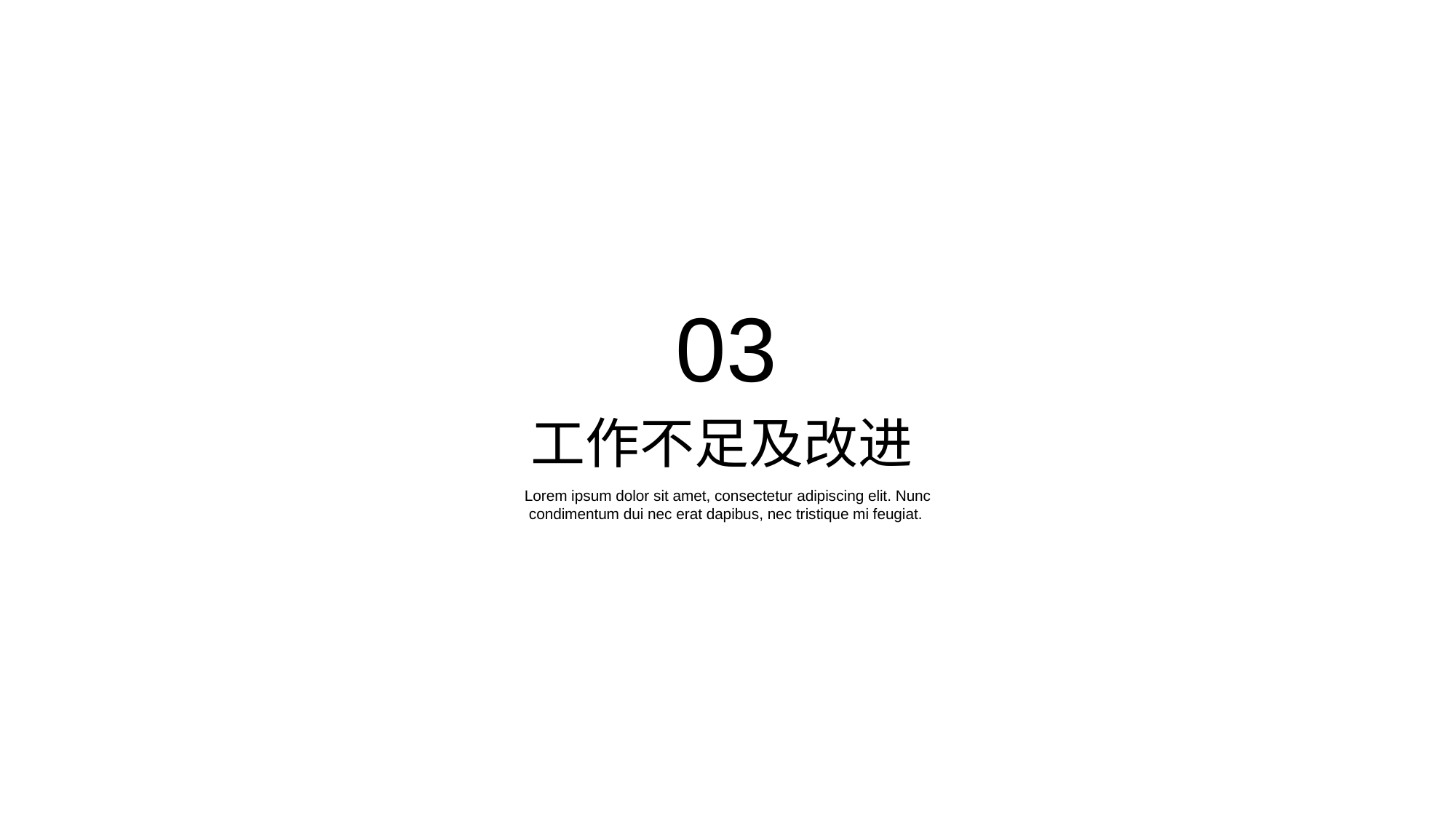

03
工作不足及改进
Lorem ipsum dolor sit amet, consectetur adipiscing elit. Nunc condimentum dui nec erat dapibus, nec tristique mi feugiat.